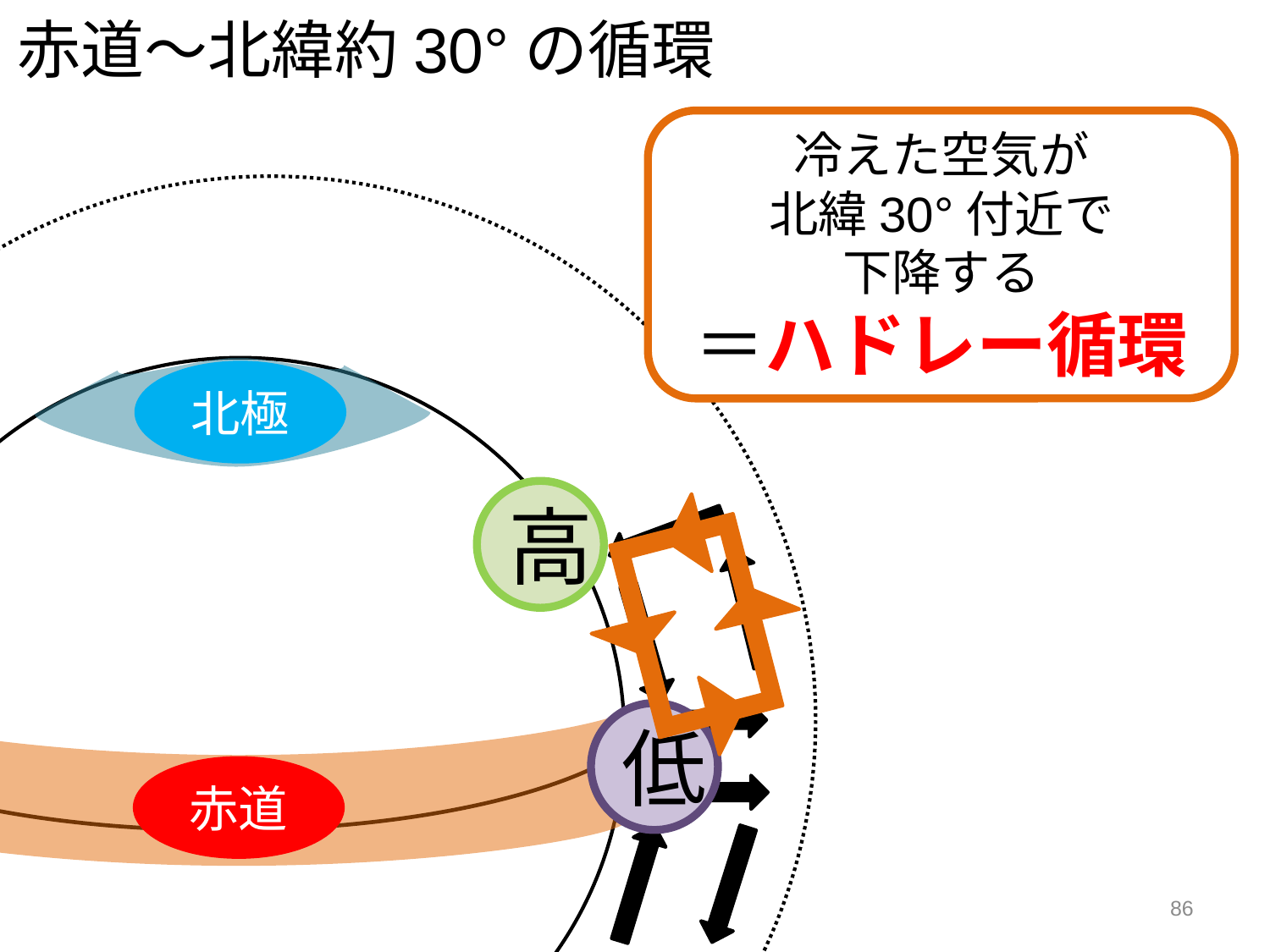

赤道～北緯約30°の循環
冷えた空気が
北緯30°付近で
下降する
＝ハドレー循環

北極

高

低

赤道

86